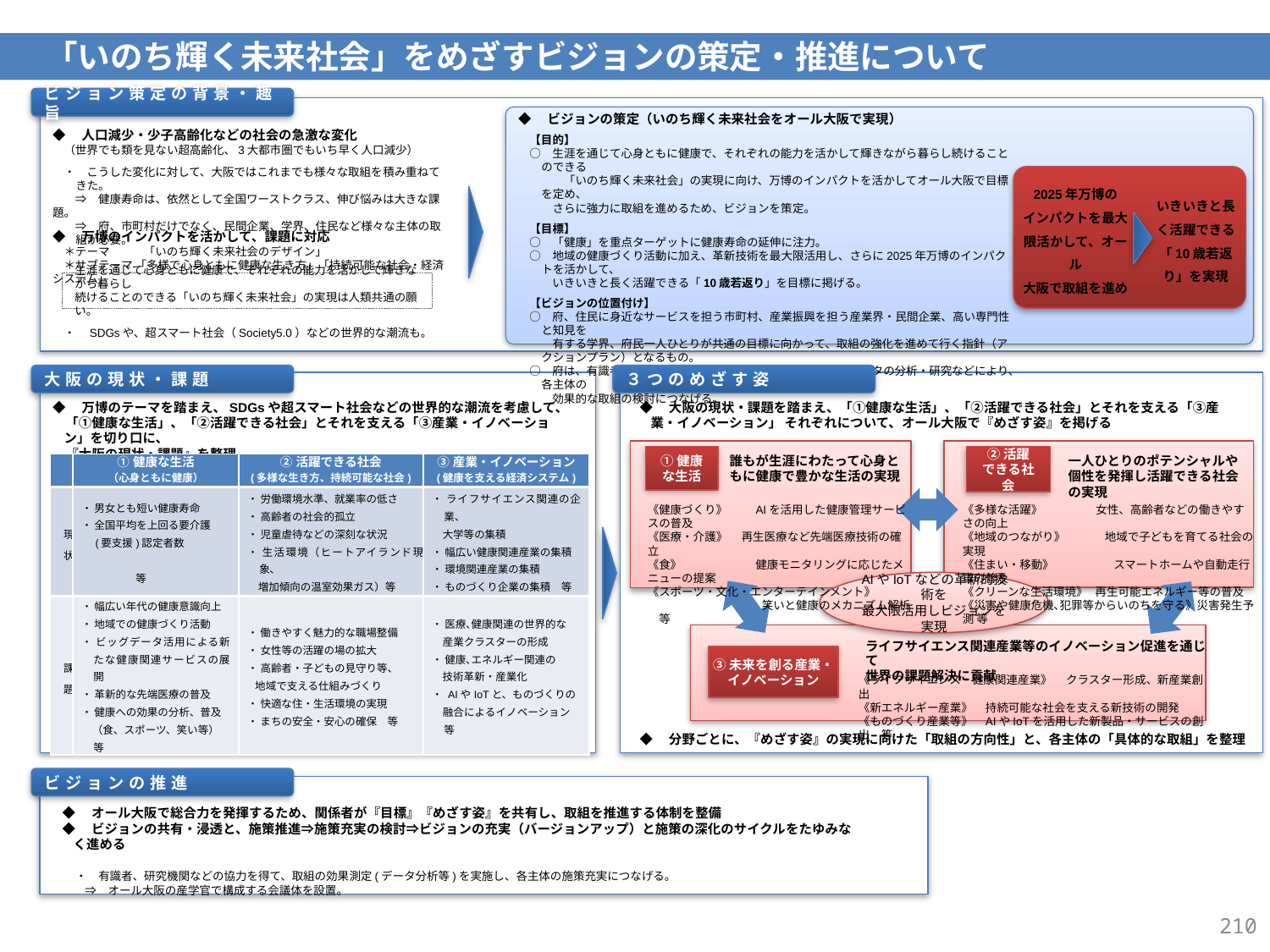

「いのち輝く未来社会」をめざすビジョンの策定・推進について
ビジョン策定の背景・趣旨

◆　ビジョンの策定（いのち輝く未来社会をオール大阪で実現）

　【目的】
　○　生涯を通じて心身ともに健康で、それぞれの能力を活かして輝きながら暮らし続けることのできる
　　　　「いのち輝く未来社会」の実現に向け、万博のインパクトを活かしてオール大阪で目標を定め、
　　　さらに強力に取組を進めるため、ビジョンを策定。

　【目標】
　○　「健康」を重点ターゲットに健康寿命の延伸に注力。
　○　地域の健康づくり活動に加え、革新技術を最大限活用し、さらに2025年万博のインパクトを活かして、
　　　いきいきと長く活躍できる「10歳若返り」を目標に掲げる。

　【ビジョンの位置付け】
　○　府、住民に身近なサービスを担う市町村、産業振興を担う産業界・民間企業、高い専門性と知見を
　　　有する学界、府民一人ひとりが共通の目標に向かって、取組の強化を進めて行く指針（アクションプラン）となるもの。
　○　府は、有識者や研究機関の協力を得て、取組の効果測定やデータの分析・研究などにより、各主体の
　　　効果的な取組の検討につなげる。

◆　人口減少・少子高齢化などの社会の急激な変化
　（世界でも類を見ない超高齢化、3大都市圏でもいち早く人口減少）

　・　こうした変化に対して、大阪ではこれまでも様々な取組を積み重ねてきた。
　　⇒　健康寿命は、依然として全国ワーストクラス、伸び悩みは大きな課題。
　　⇒　府、市町村だけでなく、民間企業、学界、住民など様々な主体の取組が必要。
2025年万博の
インパクトを最大限活かして、オール
大阪で取組を進め

いきいきと長く活躍できる
「10歳若返り」を実現
◆　万博のインパクトを活かして、課題に対応
　＊テーマ　　　「いのち輝く未来社会のデザイン」
　＊サブテーマ 「多様で心身ともに健康な生き方」「持続可能な社会・経済システム」

　・　SDGsや、超スマート社会（Society5.0）などの世界的な潮流も。

生涯を通じて心身ともに健康で、それぞれの能力を活かして輝きながら暮らし
続けることのできる「いのち輝く未来社会」の実現は人類共通の願い。
大阪の現状・課題
３つのめざす姿

◆　万博のテーマを踏まえ、SDGsや超スマート社会などの世界的な潮流を考慮して、
　「①健康な生活」、「②活躍できる社会」とそれを支える「③産業・イノベーション」を切り口に、
　『大阪の現状・課題』を整理
◆　大阪の現状・課題を踏まえ、「①健康な生活」、「②活躍できる社会」とそれを支える「③産業・イノベーション」 それぞれについて、オール大阪で『めざす姿』を掲げる

②活躍
できる社会
①健康な生活
誰もが生涯にわたって心身ともに健康で豊かな生活の実現
一人ひとりのポテンシャルや個性を発揮し活躍できる社会の実現
|  | ①健康な生活 （心身ともに健康） | ②活躍できる社会 (多様な生き方、持続可能な社会) | ③産業・イノベーション (健康を支える経済システム) |
| --- | --- | --- | --- |
| 現状 | ・ 男女とも短い健康寿命 ・ 全国平均を上回る要介護 　(要支援)認定者数 　　　　　　　　　　　　　　　　　　等 | ・ 労働環境水準、就業率の低さ ・ 高齢者の社会的孤立 ・ 児童虐待などの深刻な状況 ・ 生活環境（ヒートアイランド現象､ 　増加傾向の温室効果ガス）等 | ・ ライフサイエンス関連の企業、 　大学等の集積 ・ 幅広い健康関連産業の集積 ・ 環境関連産業の集積 ・ ものづくり企業の集積　等 |
| 課題 | ・ 幅広い年代の健康意識向上 ・ 地域での健康づくり活動 ・ ビッグデータ活用による新たな健康関連サービスの展開 ・ 革新的な先端医療の普及 ・ 健康への効果の分析、普及 　（食、スポーツ、笑い等）　等 | ・ 働きやすく魅力的な職場整備 ・ 女性等の活躍の場の拡大 ・ 高齢者・子どもの見守り等、 地域で支える仕組みづくり ・ 快適な住・生活環境の実現 ・ まちの安全・安心の確保　等 | ・ 医療､健康関連の世界的な 　産業クラスターの形成 ・ 健康､エネルギー関連の 　技術革新・産業化 ・ AIやIoTと、ものづくりの 　融合によるイノベーション　等 |

《健康づくり》　　 AIを活用した健康管理サービスの普及
《医療・介護》 　再生医療など先端医療技術の確立
《食》 　　　　　　 健康モニタリングに応じたメニューの提案
《スポーツ・文化・エンターテインメント》
　　　　　　　　　　笑いと健康のメカニズム解析　等
《多様な活躍》 　　　  　女性、高齢者などの働きやすさの向上
《地域のつながり》  　　　地域で子どもを育てる社会の実現
《住まい・移動》 　　　　　スマートホームや自動走行車の普及
《クリーンな生活環境》   再生可能エネルギー等の普及
《災害や健康危機､犯罪等からいのちを守る》災害発生予測 等

AIやIoTなどの革新的技術を
最大限活用しビジョンを実現

ライフサイエンス関連産業等のイノベーション促進を通じて
世界の課題解決に貢献
③未来を創る産業・
イノベーション
《ライフサイエンス・健康関連産業》 　クラスター形成、新産業創出
《新エネルギー産業》 	持続可能な社会を支える新技術の開発
《ものづくり産業等》 	AIやIoTを活用した新製品・サービスの創出　等
◆　分野ごとに、『めざす姿』の実現に向けた「取組の方向性」と、各主体の「具体的な取組」を整理
ビジョンの推進

◆　オール大阪で総合力を発揮するため、関係者が『目標』『めざす姿』を共有し、取組を推進する体制を整備
◆　ビジョンの共有・浸透と、施策推進⇒施策充実の検討⇒ビジョンの充実（バージョンアップ）と施策の深化のサイクルをたゆみなく進める

　・　有識者、研究機関などの協力を得て、取組の効果測定(データ分析等)を実施し、各主体の施策充実につなげる。
　　⇒　オール大阪の産学官で構成する会議体を設置。
210